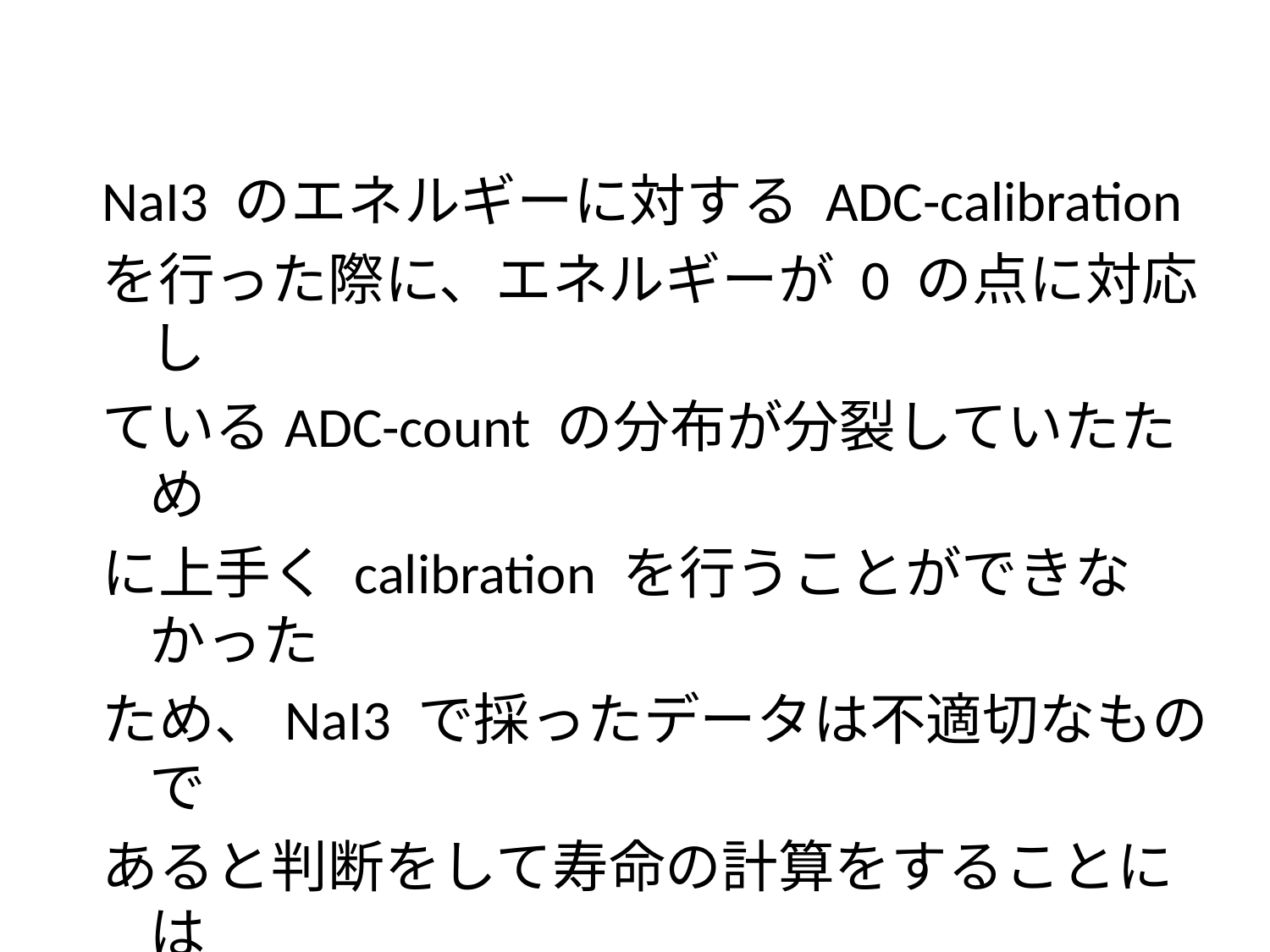

NaI3 のエネルギーに対する ADC-calibration
を行った際に、エネルギーが 0 の点に対応し
ているADC-count の分布が分裂していたため
に上手く calibration を行うことができなかった
ため、NaI3 で採ったデータは不適切なもので
あると判断をして寿命の計算をすることには
用いなかった。